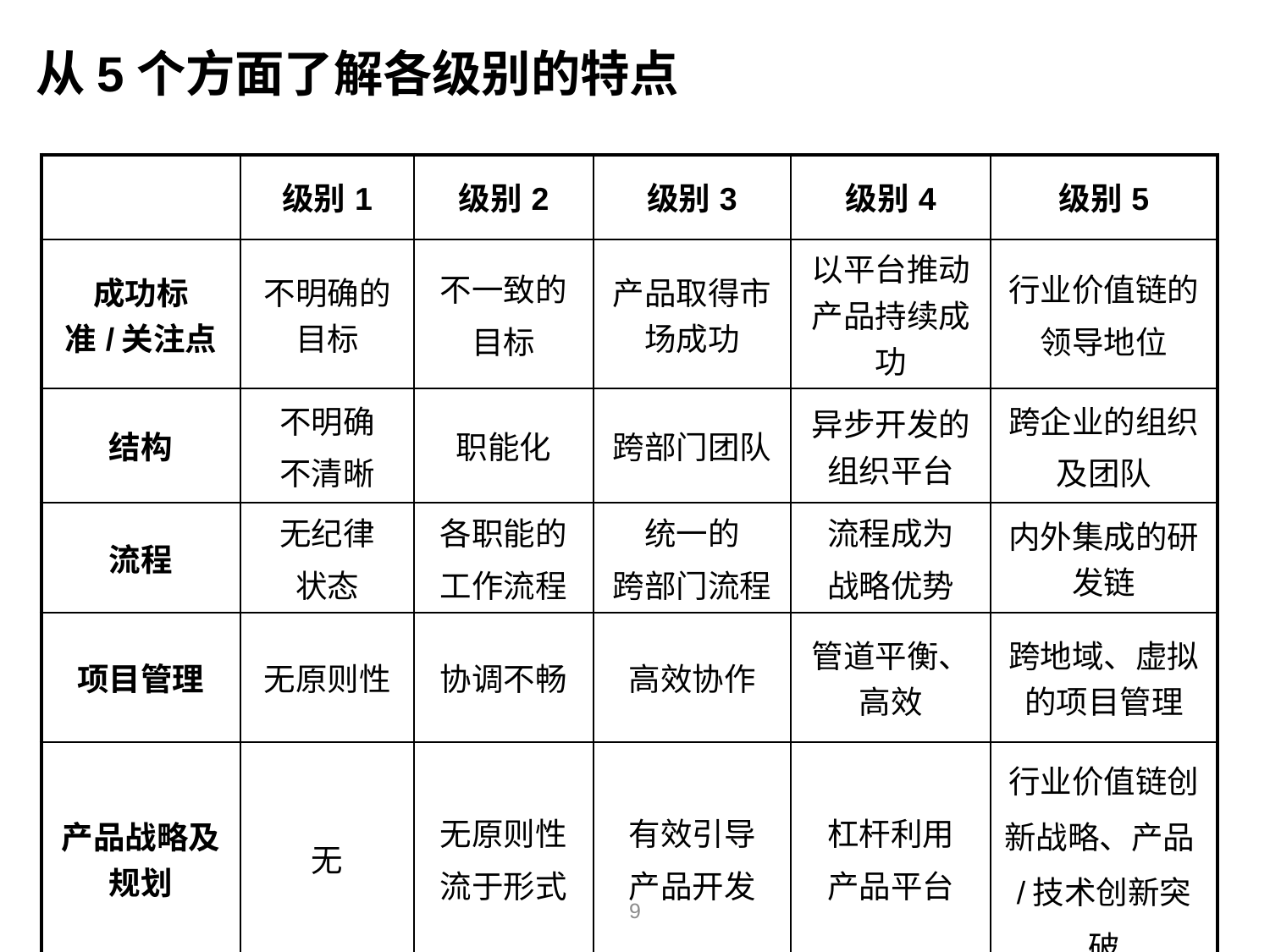

从5个方面了解各级别的特点
|  | 级别1 | 级别2 | 级别3 | 级别4 | 级别5 |
| --- | --- | --- | --- | --- | --- |
| 成功标准/关注点 | 不明确的目标 | 不一致的 目标 | 产品取得市场成功 | 以平台推动产品持续成功 | 行业价值链的 领导地位 |
| 结构 | 不明确 不清晰 | 职能化 | 跨部门团队 | 异步开发的组织平台 | 跨企业的组织 及团队 |
| 流程 | 无纪律 状态 | 各职能的 工作流程 | 统一的 跨部门流程 | 流程成为 战略优势 | 内外集成的研发链 |
| 项目管理 | 无原则性 | 协调不畅 | 高效协作 | 管道平衡、高效 | 跨地域、虚拟的项目管理 |
| 产品战略及规划 | 无 | 无原则性 流于形式 | 有效引导 产品开发 | 杠杆利用 产品平台 | 行业价值链创新战略、产品/技术创新突破 |
9